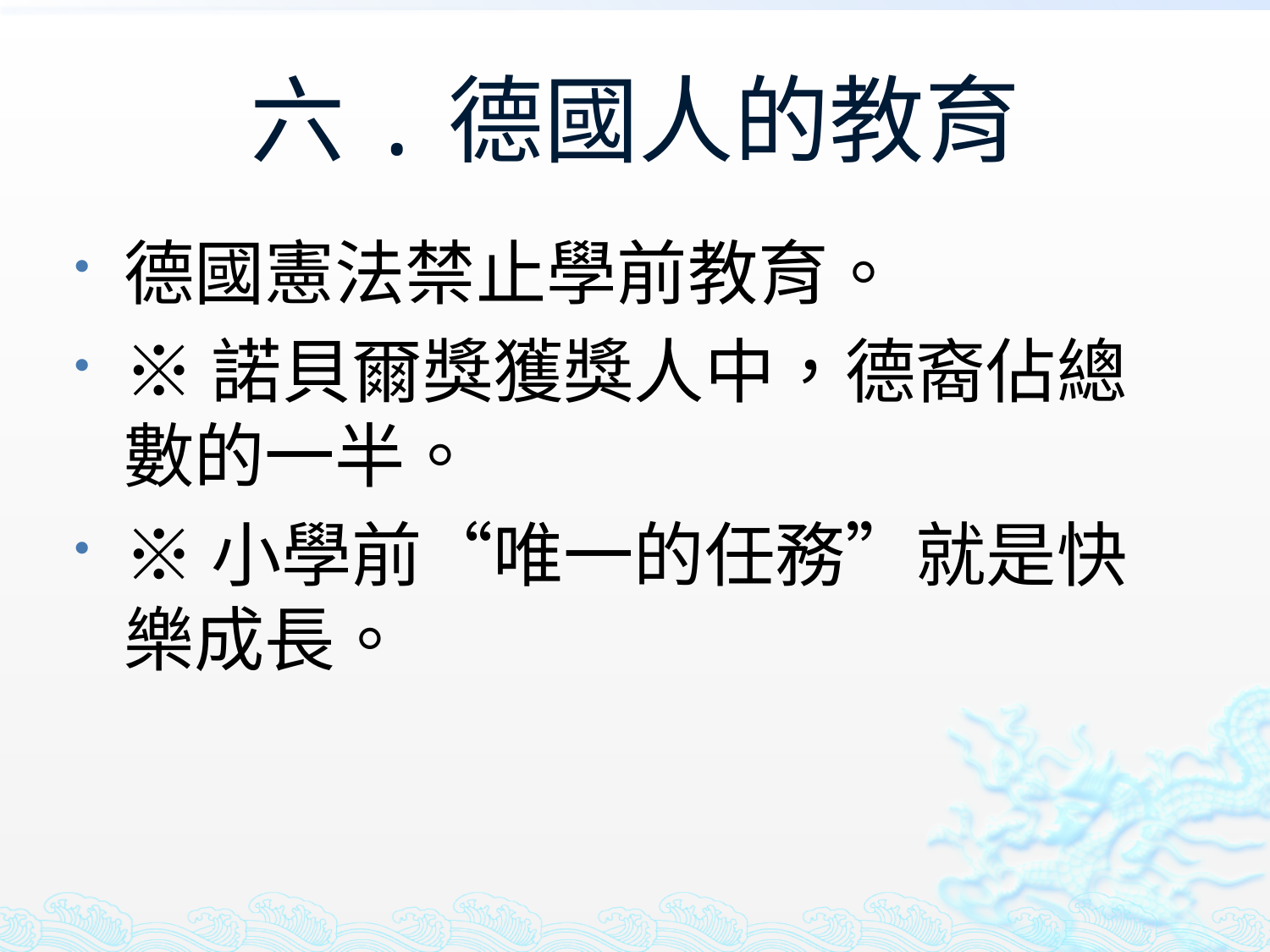

# 六.德國人的教育
德國憲法禁止學前教育。
※諾貝爾獎獲獎人中，德裔佔總數的一半。
※小學前“唯一的任務”就是快樂成長。